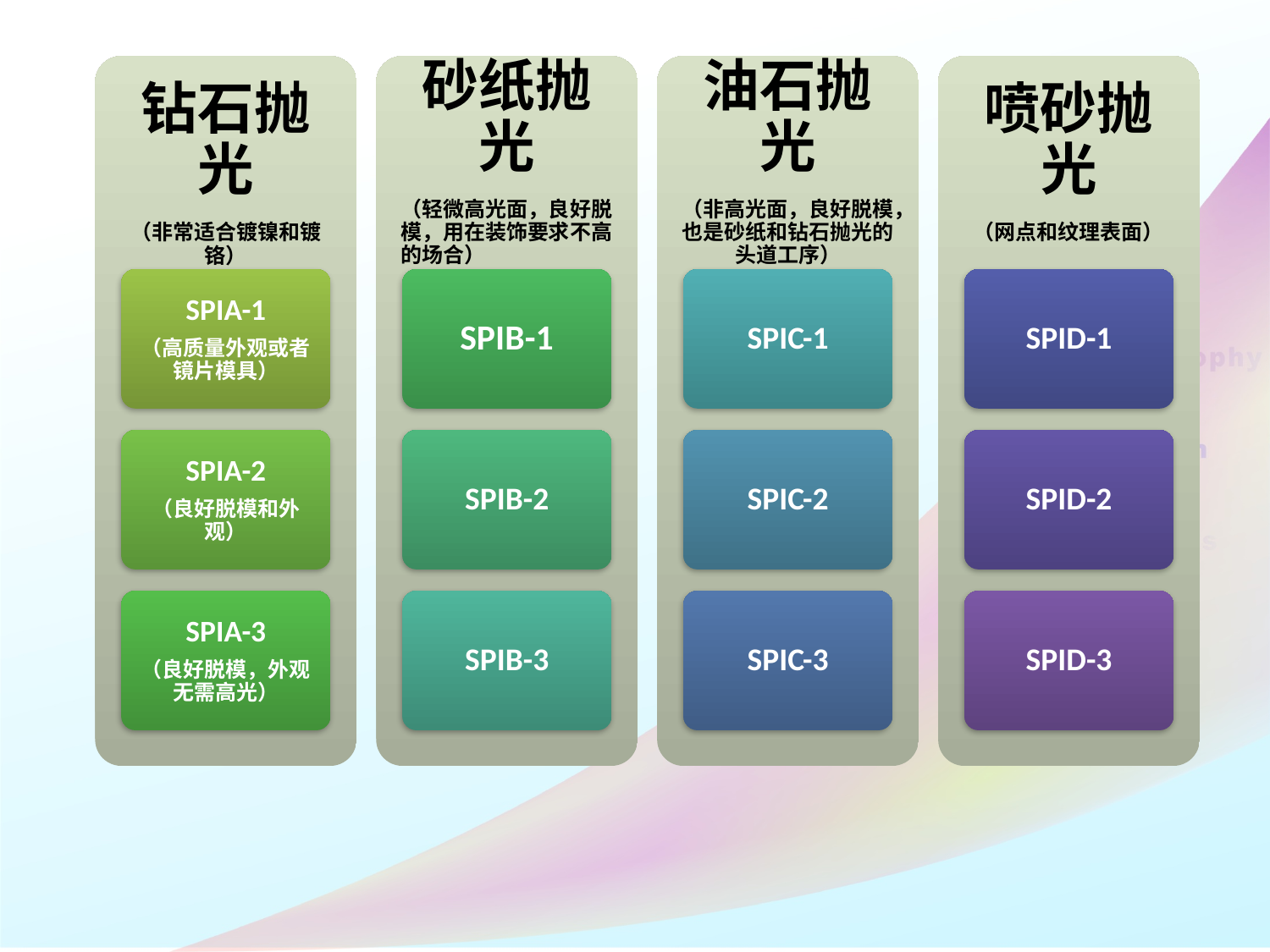

钻石抛光
（非常适合镀镍和镀铬）
SPIA-1
（高质量外观或者镜片模具）
SPIA-2
（良好脱模和外观）
SPIA-3
（良好脱模，外观无需高光）
砂纸抛光
（轻微高光面，良好脱模，用在装饰要求不高的场合）
SPIB-1
SPIB-2
SPIB-3
油石抛光
（非高光面，良好脱模，也是砂纸和钻石抛光的头道工序）
SPIC-1
SPIC-2
SPIC-3
喷砂抛光
（网点和纹理表面）
SPID-1
SPID-2
SPID-3